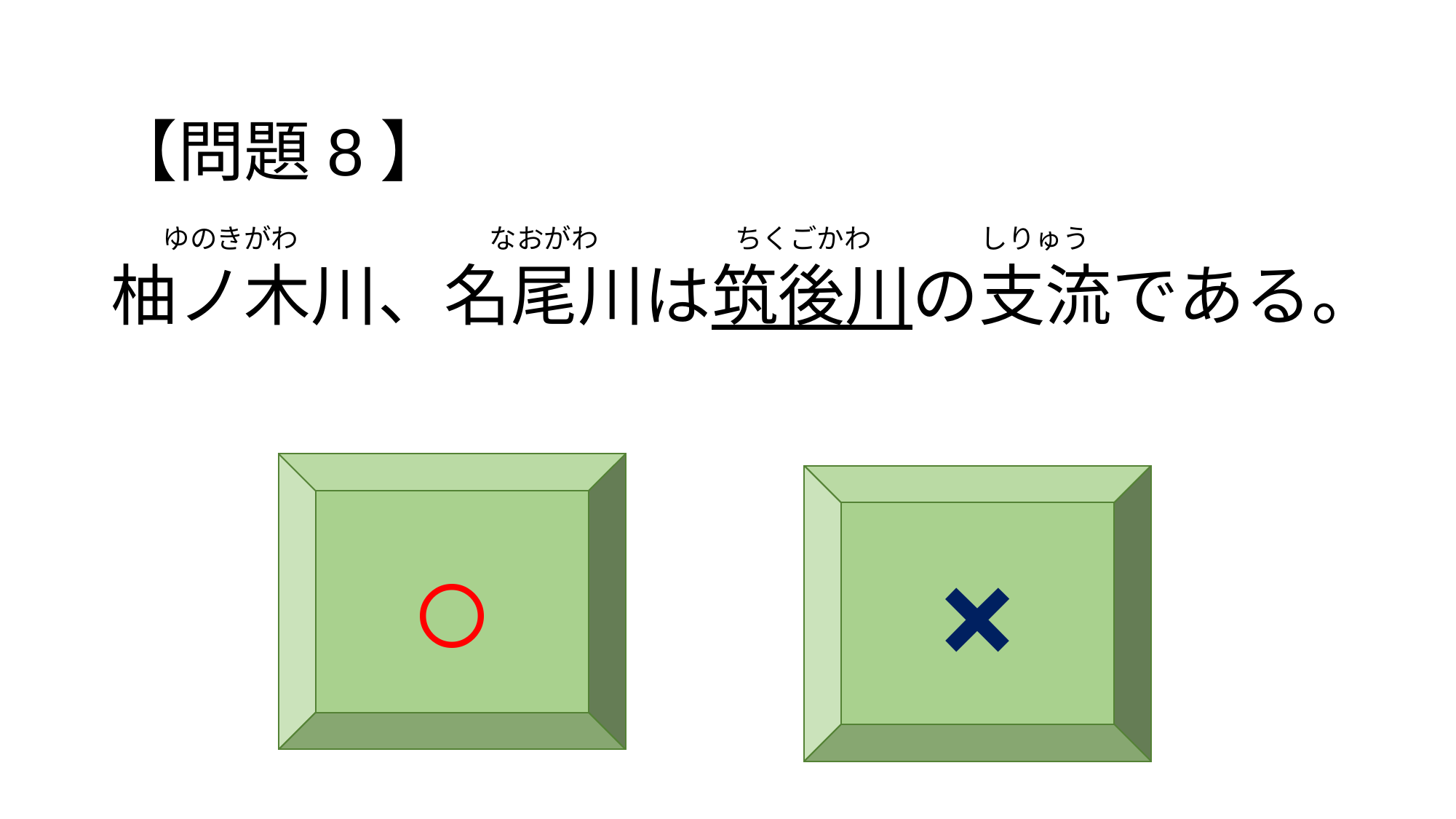

# 【問題8】 柚ノ木川、名尾川は筑後川の支流である。
　ゆのきがわ　　　　　　　なおがわ　　　　　ちくごかわ　　　　しりゅう
○
×